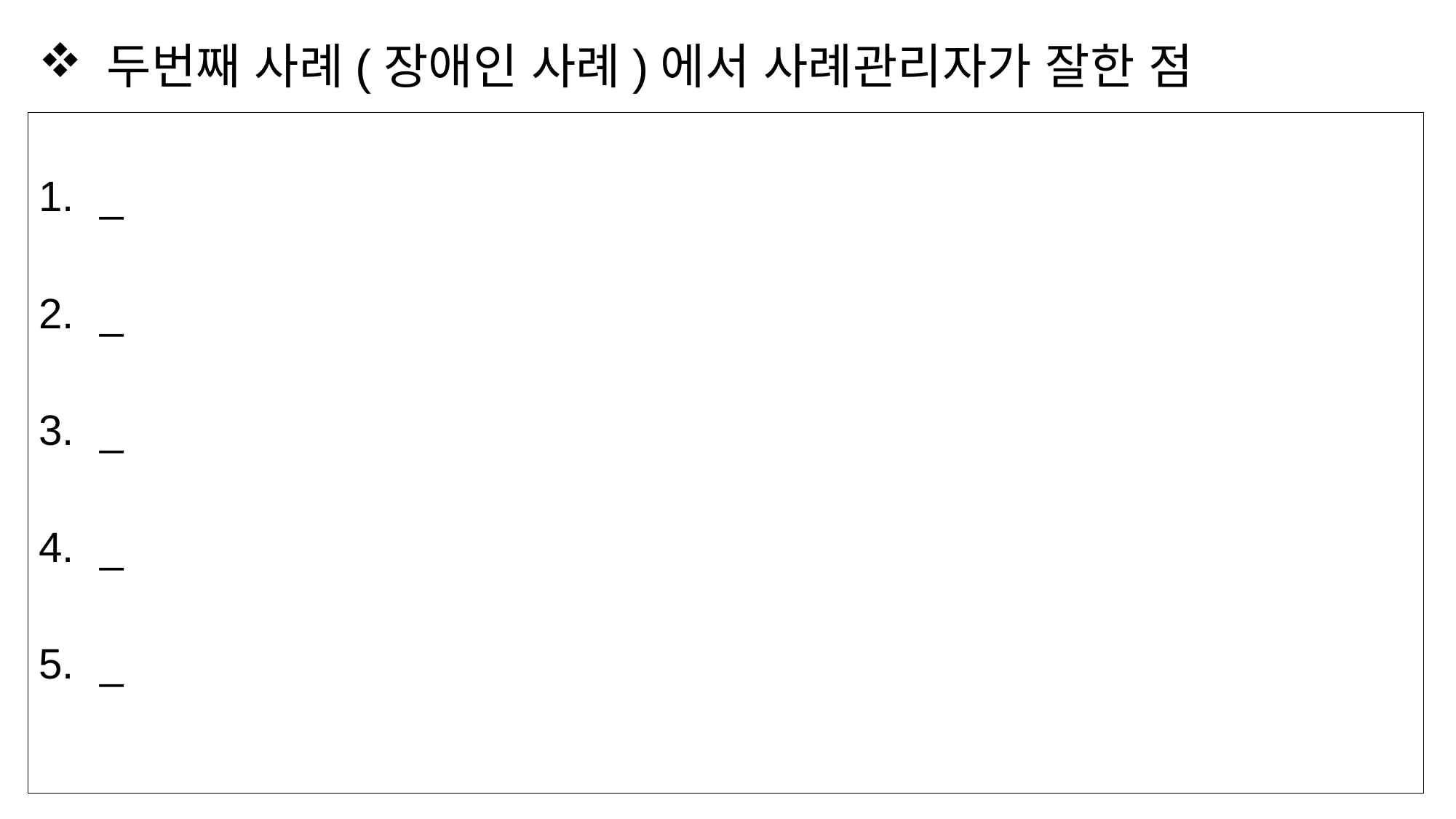

# 두번째 사례(장애인 사례)에서 사례관리자가 잘한 점
_
_
_
_
_